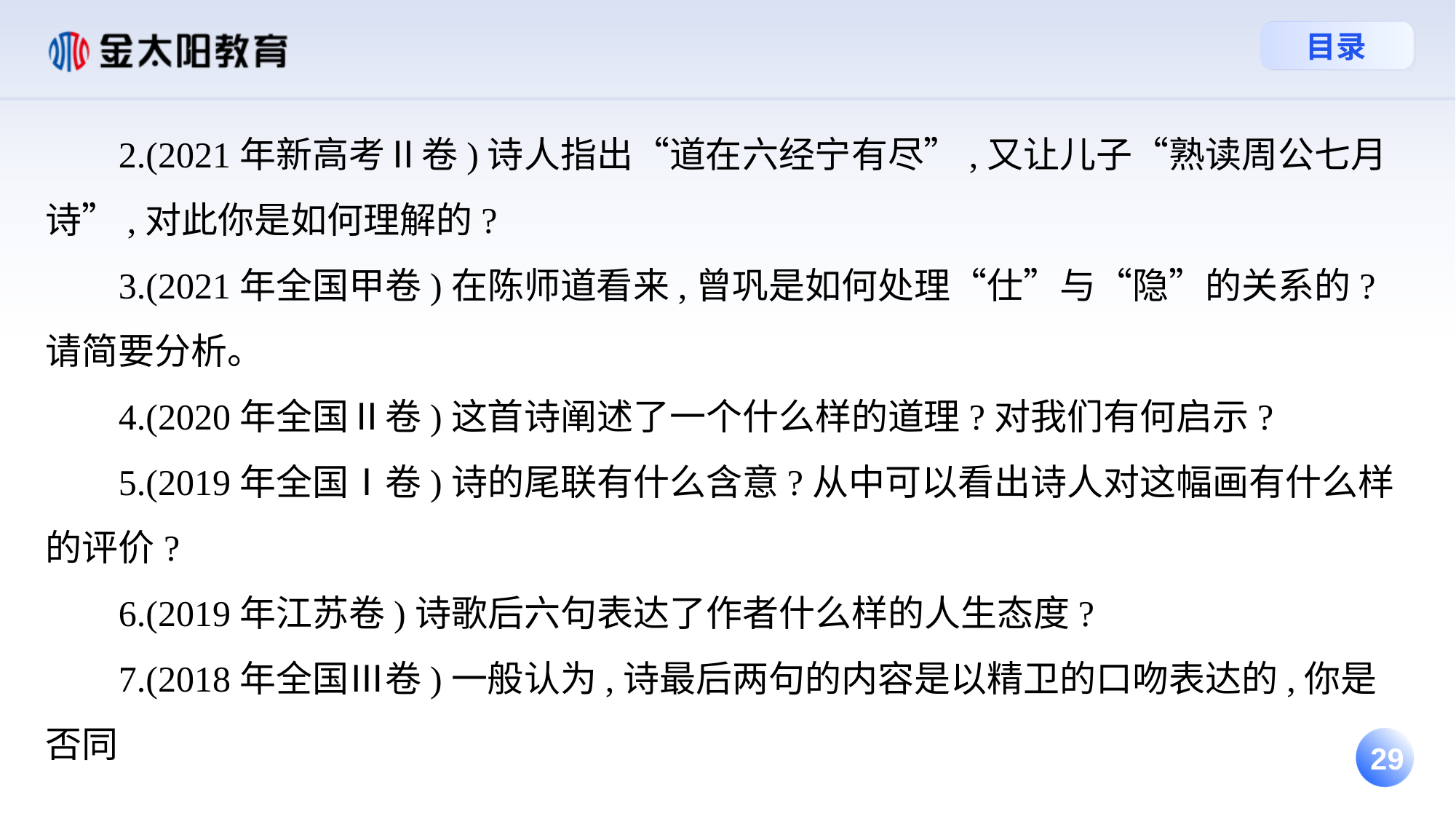

2.(2021年新高考Ⅱ卷)诗人指出“道在六经宁有尽”,又让儿子“熟读周公七月诗”,对此你是如何理解的?
        3.(2021年全国甲卷)在陈师道看来,曾巩是如何处理“仕”与“隐”的关系的?请简要分析。
        4.(2020年全国Ⅱ卷)这首诗阐述了一个什么样的道理?对我们有何启示?
        5.(2019年全国Ⅰ卷)诗的尾联有什么含意?从中可以看出诗人对这幅画有什么样的评价?
        6.(2019年江苏卷)诗歌后六句表达了作者什么样的人生态度?
        7.(2018年全国Ⅲ卷)一般认为,诗最后两句的内容是以精卫的口吻表达的,你是否同